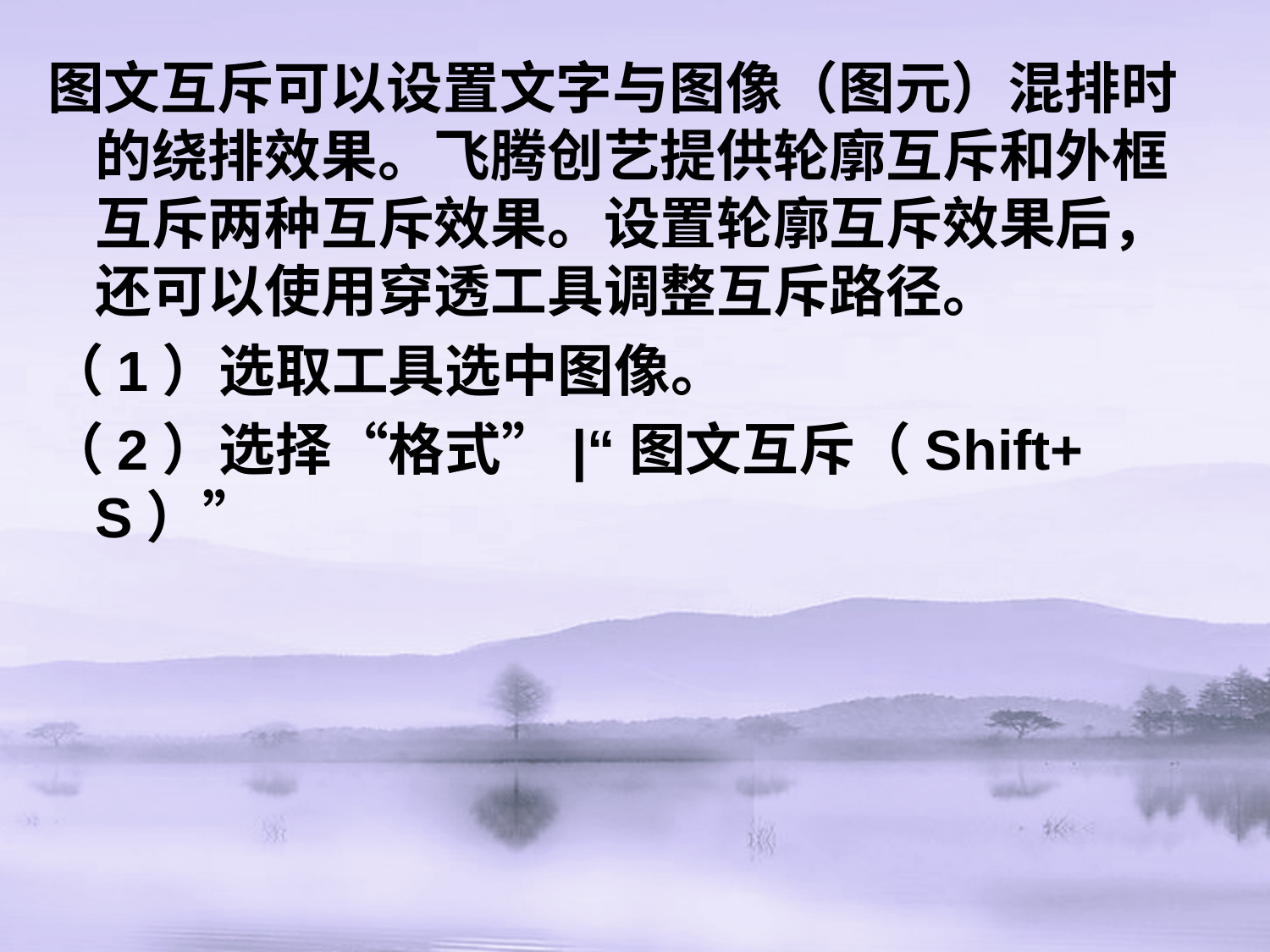

图文互斥可以设置文字与图像（图元）混排时的绕排效果。飞腾创艺提供轮廓互斥和外框互斥两种互斥效果。设置轮廓互斥效果后，还可以使用穿透工具调整互斥路径。
（1）选取工具选中图像。
（2）选择“格式”|“图文互斥（Shift+S）”